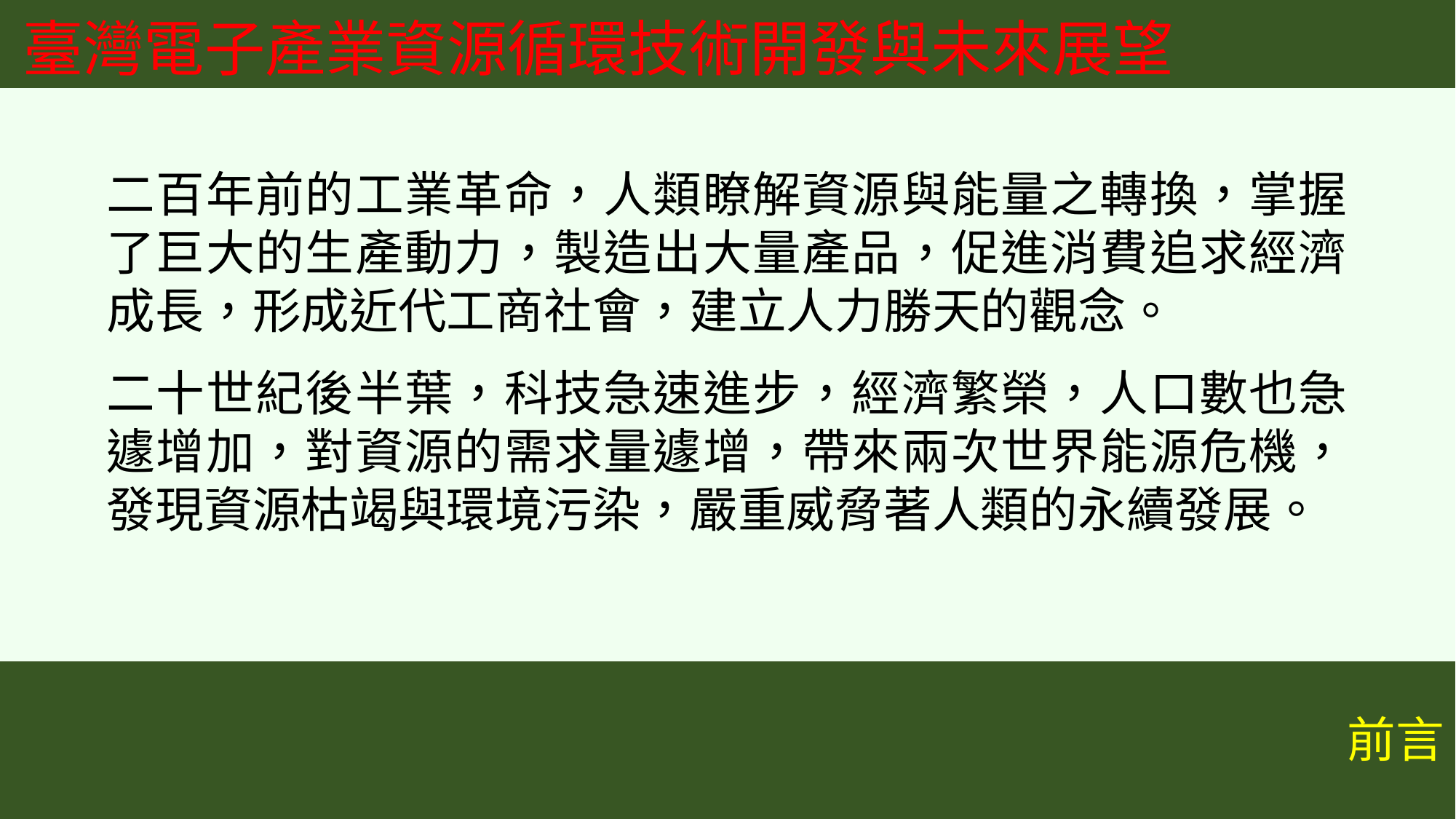

臺灣電子產業資源循環技術開發與未來展望
二百年前的工業革命，人類瞭解資源與能量之轉換，掌握了巨大的生產動力，製造出大量產品，促進消費追求經濟成長，形成近代工商社會，建立人力勝天的觀念。
二十世紀後半葉，科技急速進步，經濟繁榮，人口數也急遽增加，對資源的需求量遽增，帶來兩次世界能源危機，發現資源枯竭與環境污染，嚴重威脅著人類的永續發展。
前言